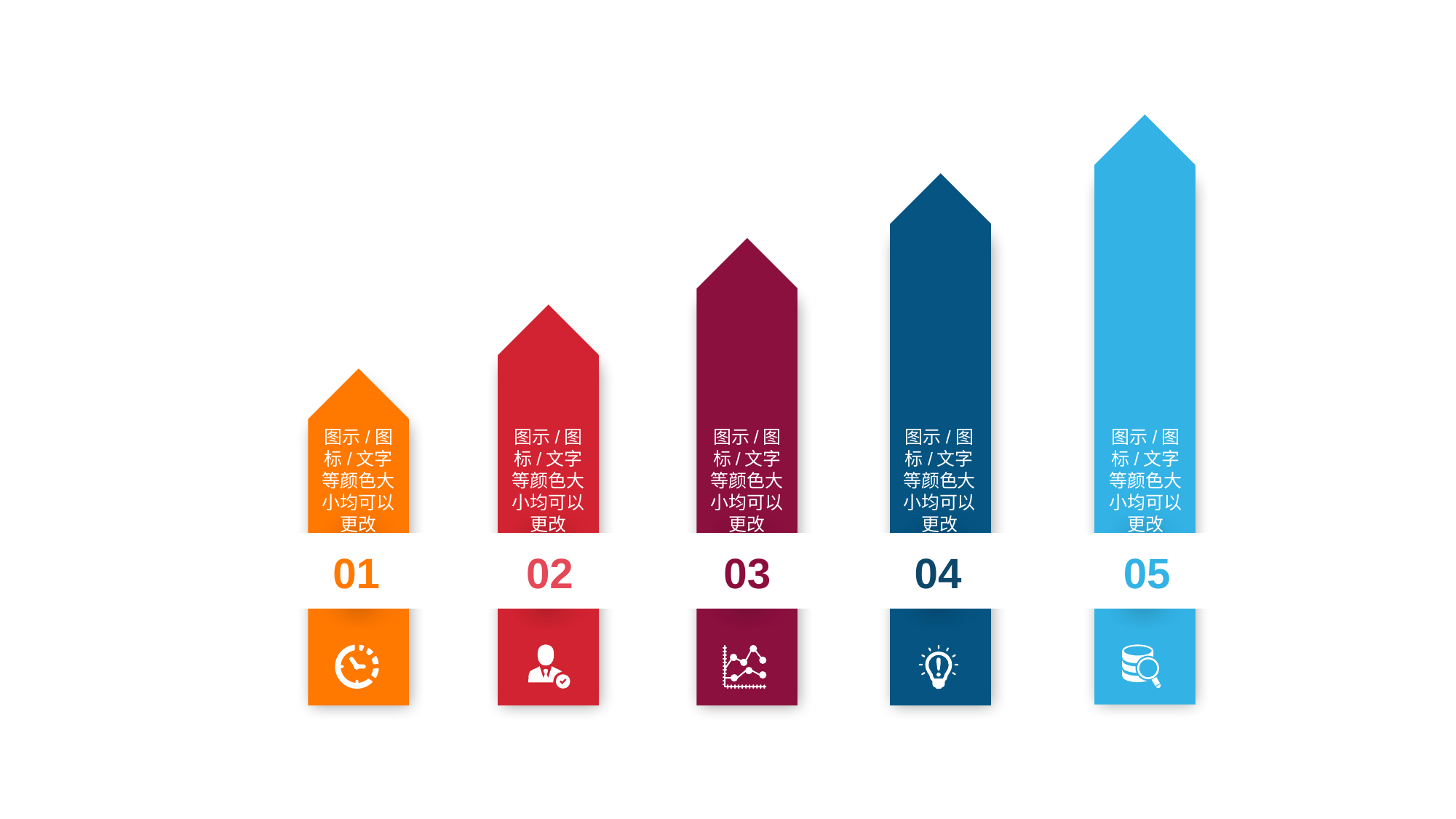

01
02
03
04
05
图示/图标/文字等颜色大小均可以更改
图示/图标/文字等颜色大小均可以更改
图示/图标/文字等颜色大小均可以更改
图示/图标/文字等颜色大小均可以更改
图示/图标/文字等颜色大小均可以更改